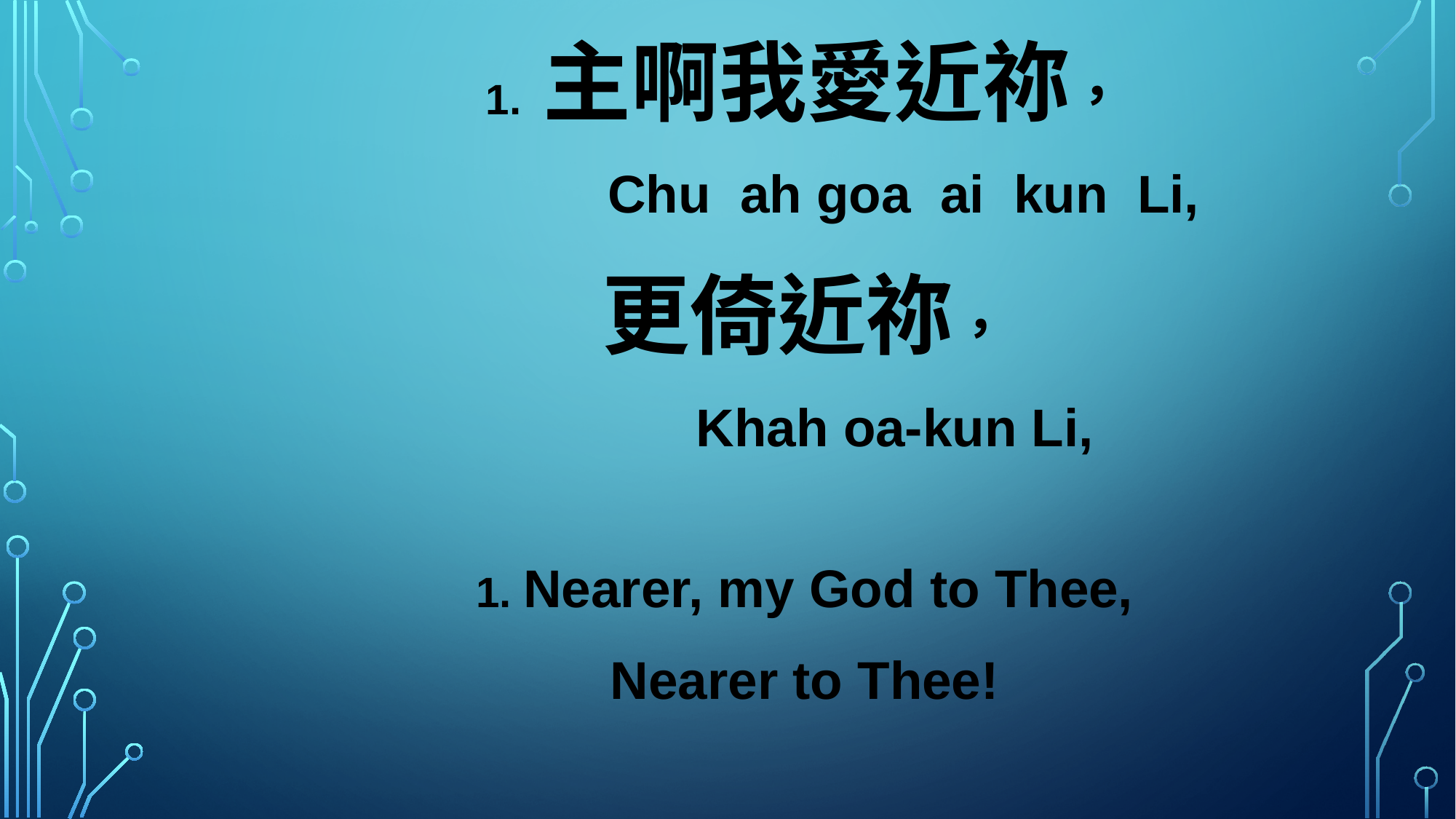

1. 主啊我愛近祢，
                      Chu  ah goa  ai  kun  Li,
更倚近祢，
                            Khah oa-kun Li,

1. Nearer, my God to Thee,
Nearer to Thee!